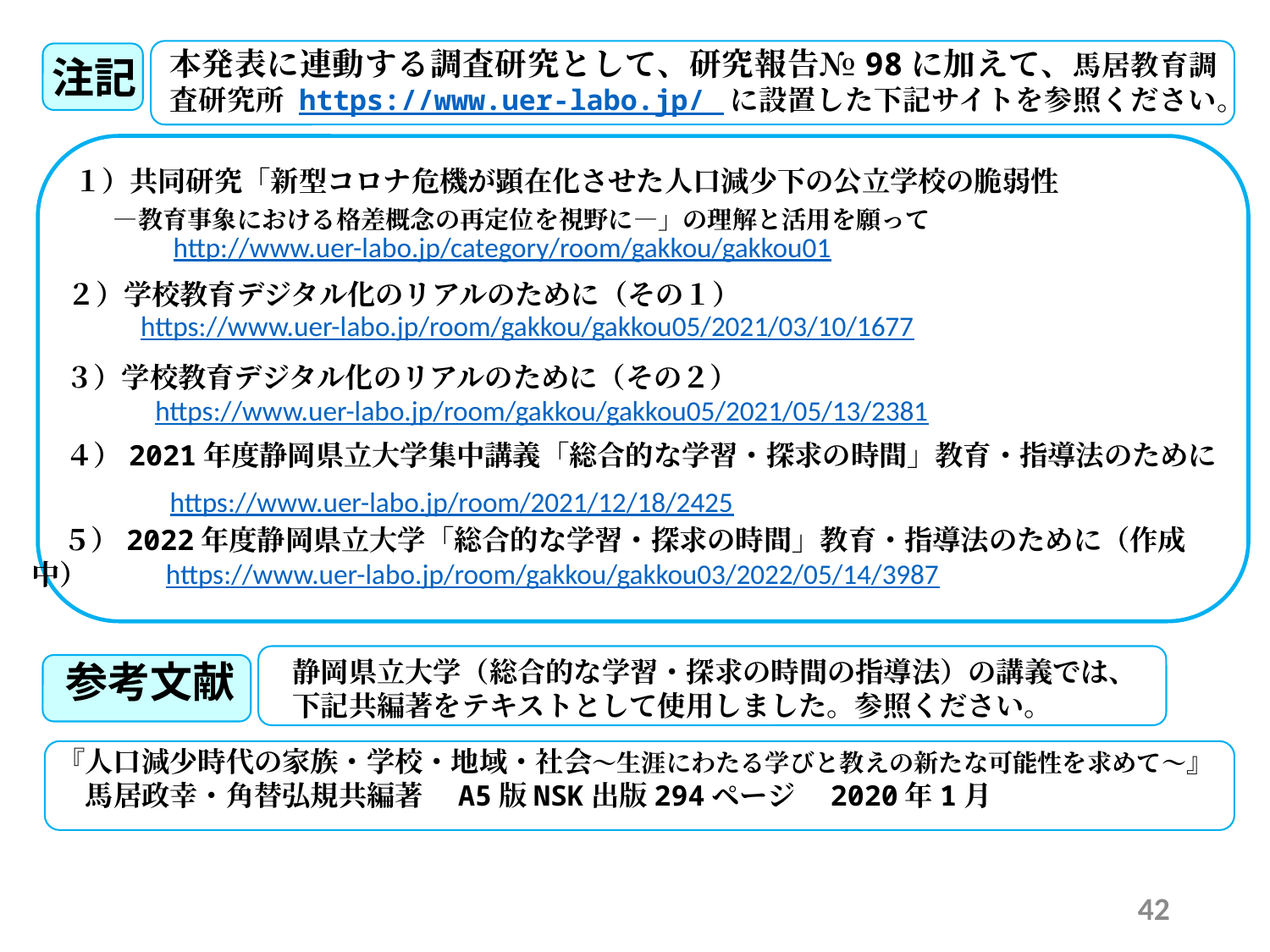

本発表に連動する調査研究として、研究報告№98に加えて、馬居教育調査研究所 https://www.uer-labo.jp/ に設置した下記サイトを参照ください。

注記

１）共同研究「新型コロナ危機が顕在化させた人口減少下の公立学校の脆弱性
　 ―教育事象における格差概念の再定位を視野に―」の理解と活用を願って
http://www.uer-labo.jp/category/room/gakkou/gakkou01
２）学校教育デジタル化のリアルのために（その１）
https://www.uer-labo.jp/room/gakkou/gakkou05/2021/03/10/1677
３）学校教育デジタル化のリアルのために（その２）
https://www.uer-labo.jp/room/gakkou/gakkou05/2021/05/13/2381
　４）2021年度静岡県立大学集中講義「総合的な学習・探求の時間」教育・指導法のために
https://www.uer-labo.jp/room/2021/12/18/2425
　５）2022年度静岡県立大学「総合的な学習・探求の時間」教育・指導法のために（作成中）
https://www.uer-labo.jp/room/gakkou/gakkou03/2022/05/14/3987

静岡県立大学（総合的な学習・探求の時間の指導法）の講義では、
下記共編著をテキストとして使用しました。参照ください。
参考文献

『人口減少時代の家族・学校・地域・社会～生涯にわたる学びと教えの新たな可能性を求めて～』
　馬居政幸・角替弘規共編著　A5版NSK出版294ページ　2020年1月

42